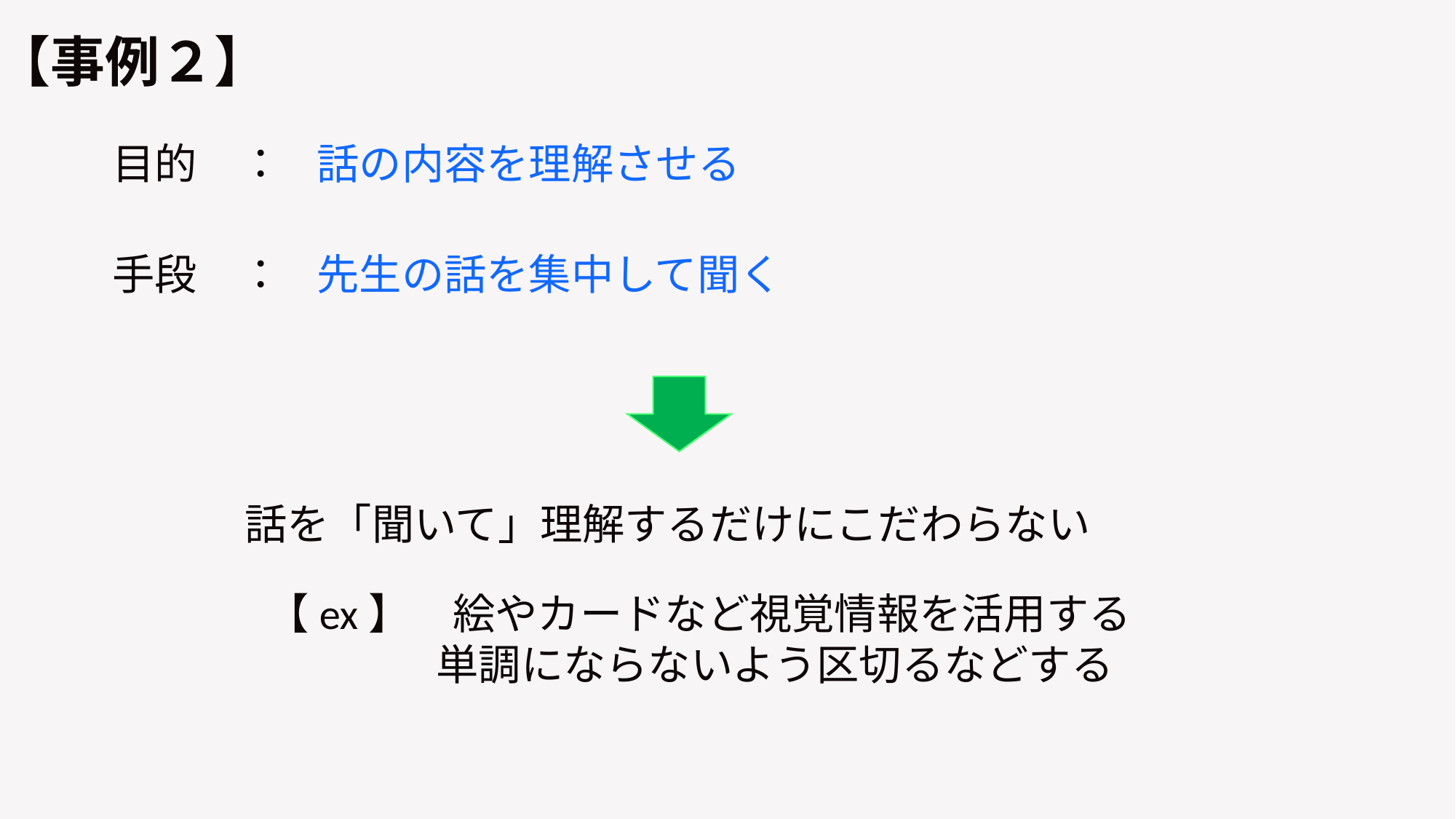

【事例２】
目的　：
話の内容を理解させる
先生の話を集中して聞く
手段　：

話を「聞いて」理解するだけにこだわらない
【ex】　絵やカードなど視覚情報を活用する
　　　　単調にならないよう区切るなどする